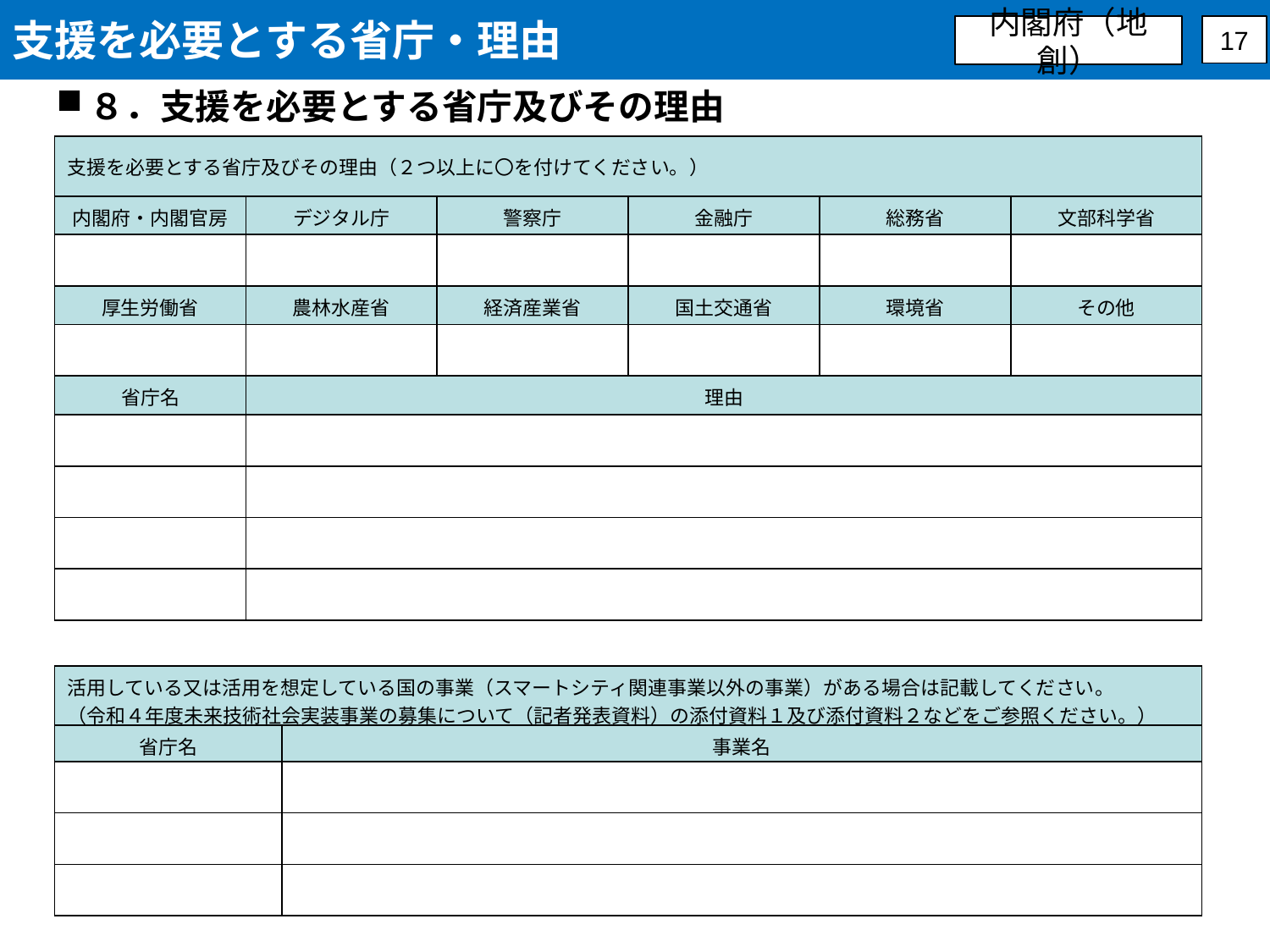

支援を必要とする省庁・理由
内閣府（地創）
17
８．支援を必要とする省庁及びその理由
| 支援を必要とする省庁及びその理由（２つ以上に〇を付けてください。） |  |  |  |  |  |
| --- | --- | --- | --- | --- | --- |
| 内閣府・内閣官房 | デジタル庁 | 警察庁 | 金融庁 | 総務省 | 文部科学省 |
|  |  |  |  |  |  |
| 厚生労働省 | 農林水産省 | 経済産業省 | 国土交通省 | 環境省 | その他 |
|  |  |  |  |  |  |
| 省庁名 | 理由 |  |  |  |  |
|  |  |  |  |  |  |
|  |  |  |  |  |  |
|  |  |  |  |  |  |
|  |  |  |  |  |  |
| 活用している又は活用を想定している国の事業（スマートシティ関連事業以外の事業）がある場合は記載してください。 （令和４年度未来技術社会実装事業の募集について（記者発表資料）の添付資料１及び添付資料２などをご参照ください。） |  |
| --- | --- |
| 省庁名 | 事業名 |
|  |  |
|  |  |
|  |  |